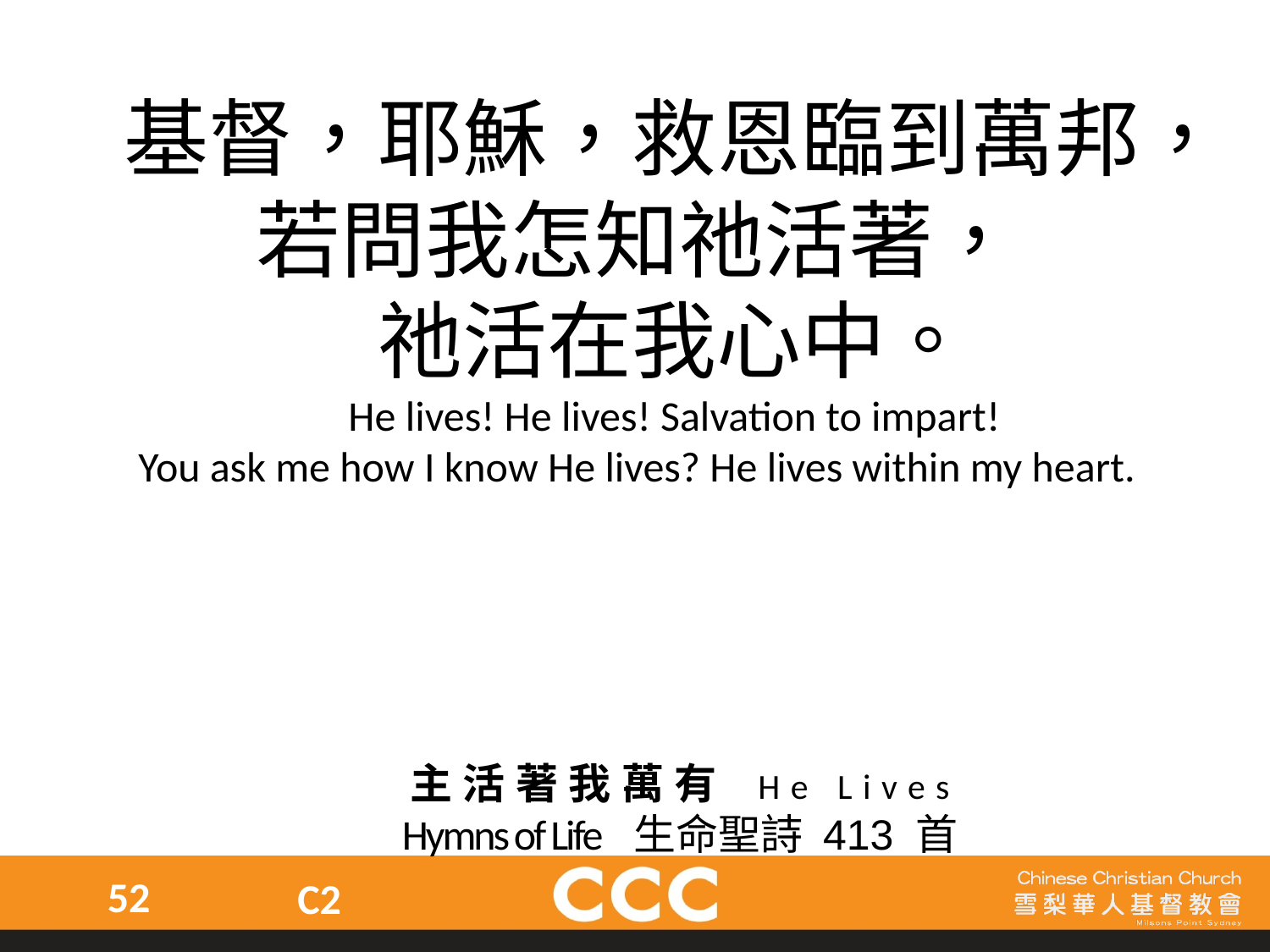

基督，耶穌，救恩臨到萬邦，若問我怎知祂活著，
祂活在我心中。
He lives! He lives! Salvation to impart!
You ask me how I know He lives? He lives within my heart.
主活著我萬有 He Lives
Hymns of Life   生命聖詩 413 首
52
C2